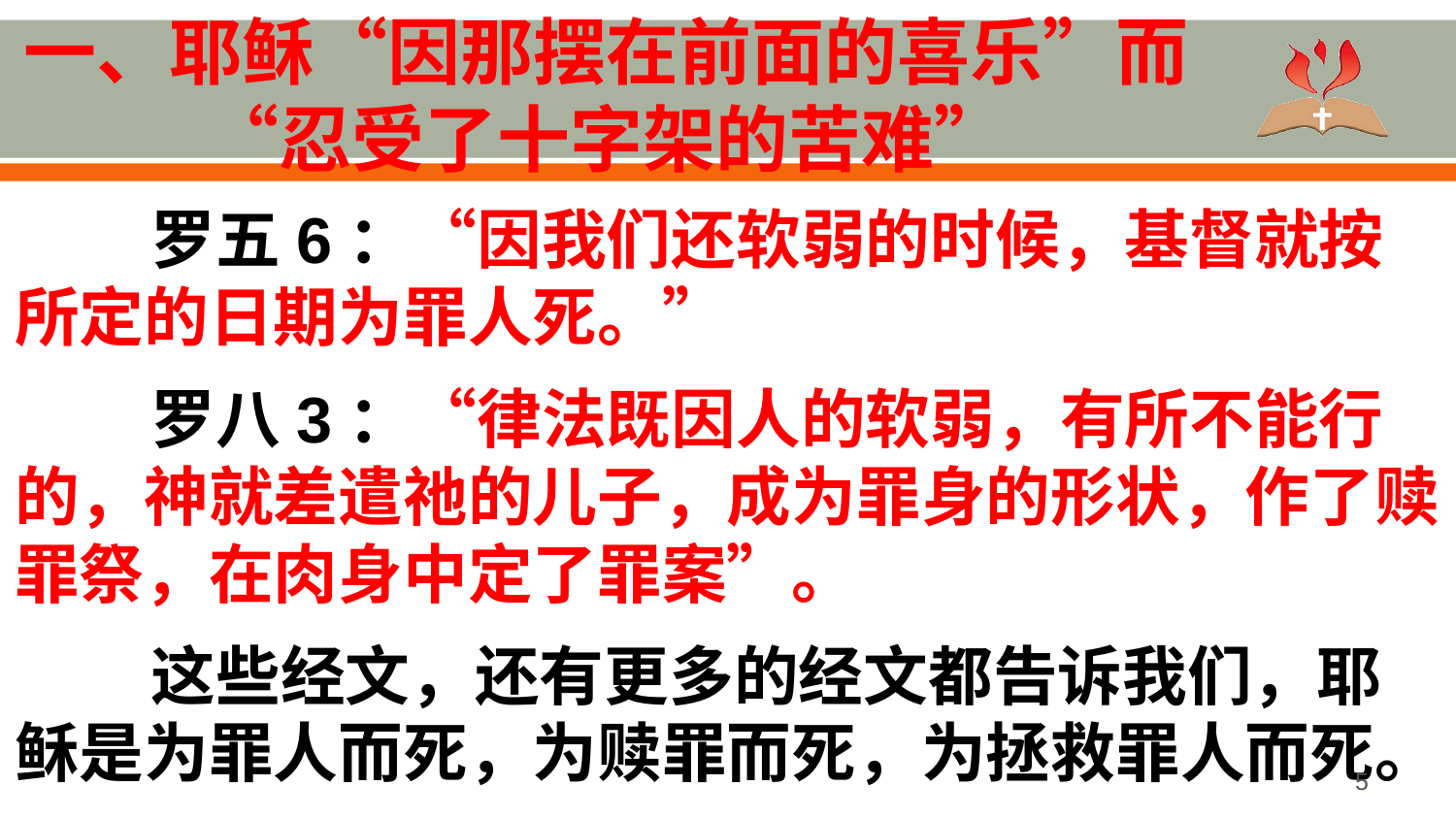

# 一、耶稣“因那摆在前面的喜乐”而“忍受了十字架的苦难”
罗五6：“因我们还软弱的时候，基督就按所定的日期为罪人死。”
罗八3：“律法既因人的软弱，有所不能行的，神就差遣祂的儿子，成为罪身的形状，作了赎罪祭，在肉身中定了罪案”。
这些经文，还有更多的经文都告诉我们，耶稣是为罪人而死，为赎罪而死，为拯救罪人而死。

5